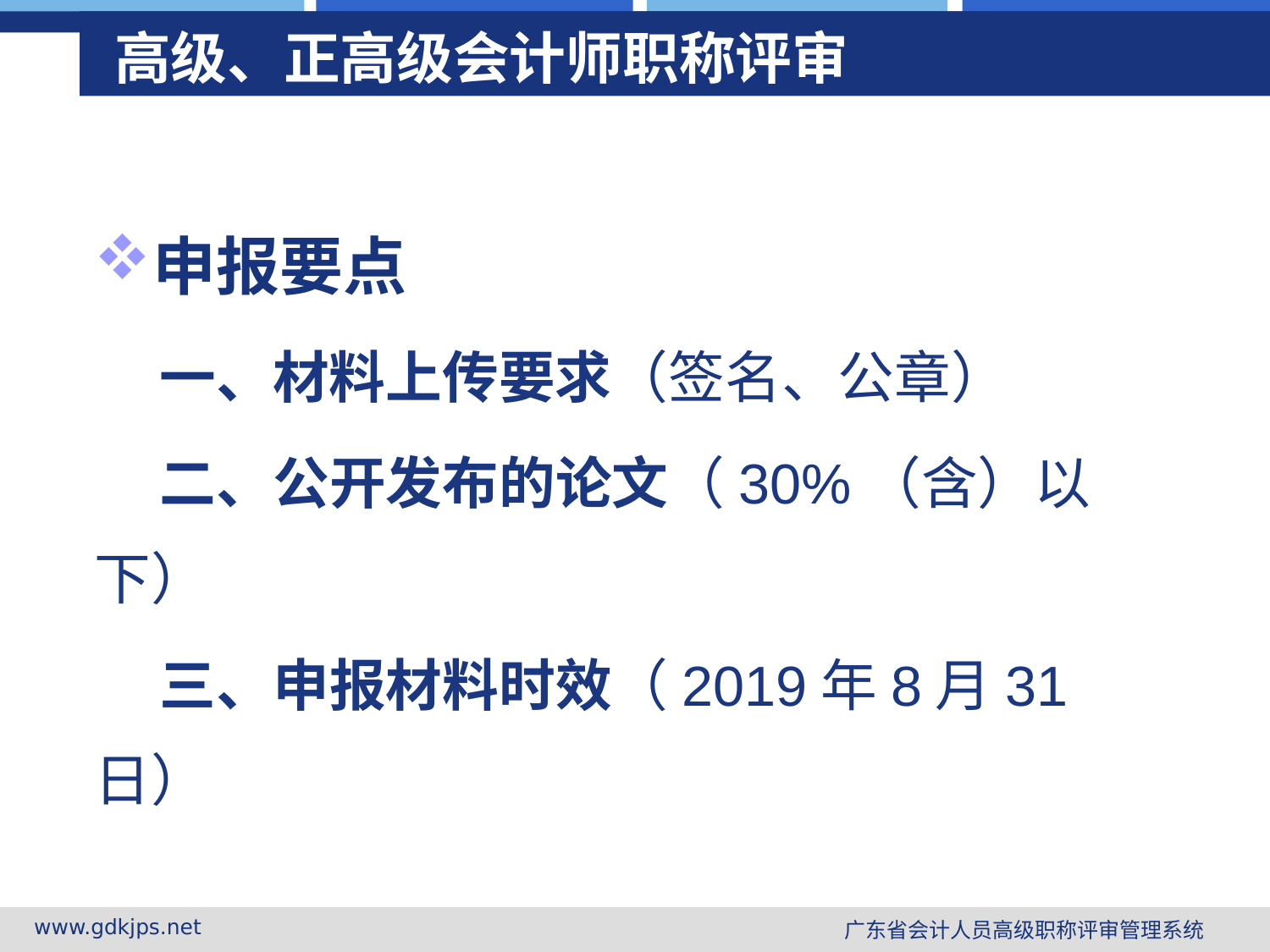

# 高级、正高级会计师职称评审
申报要点
    一、材料上传要求（签名、公章）
    二、公开发布的论文（30%（含）以下）
    三、申报材料时效（2019年8月31日）

www.gdkjps.net
广东省会计人员高级职称评审管理系统